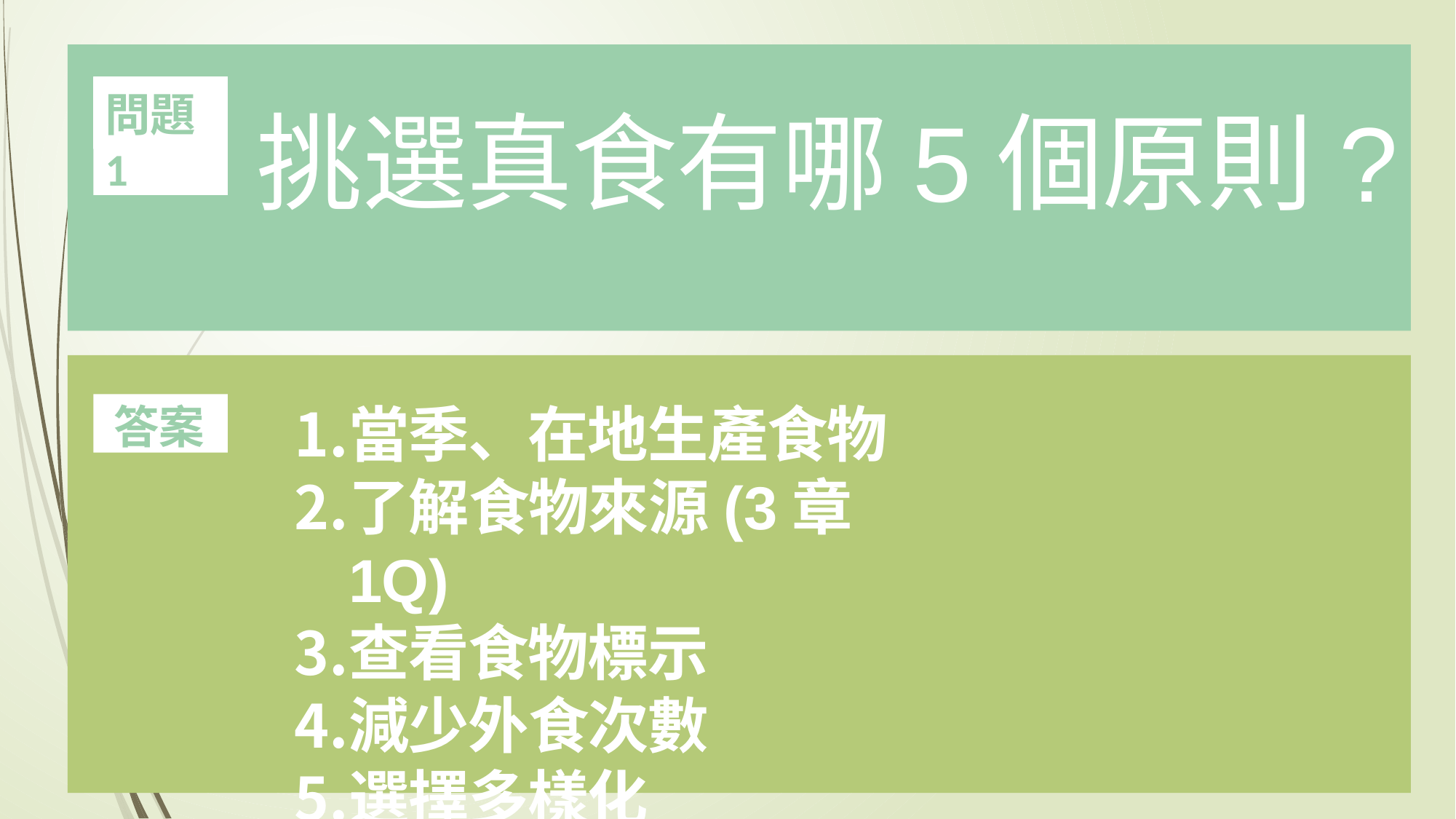

問題1
# 挑選真食有哪5個原則?

答案
當季、在地生產食物
了解食物來源(3章1Q)
查看食物標示
減少外食次數
選擇多樣化